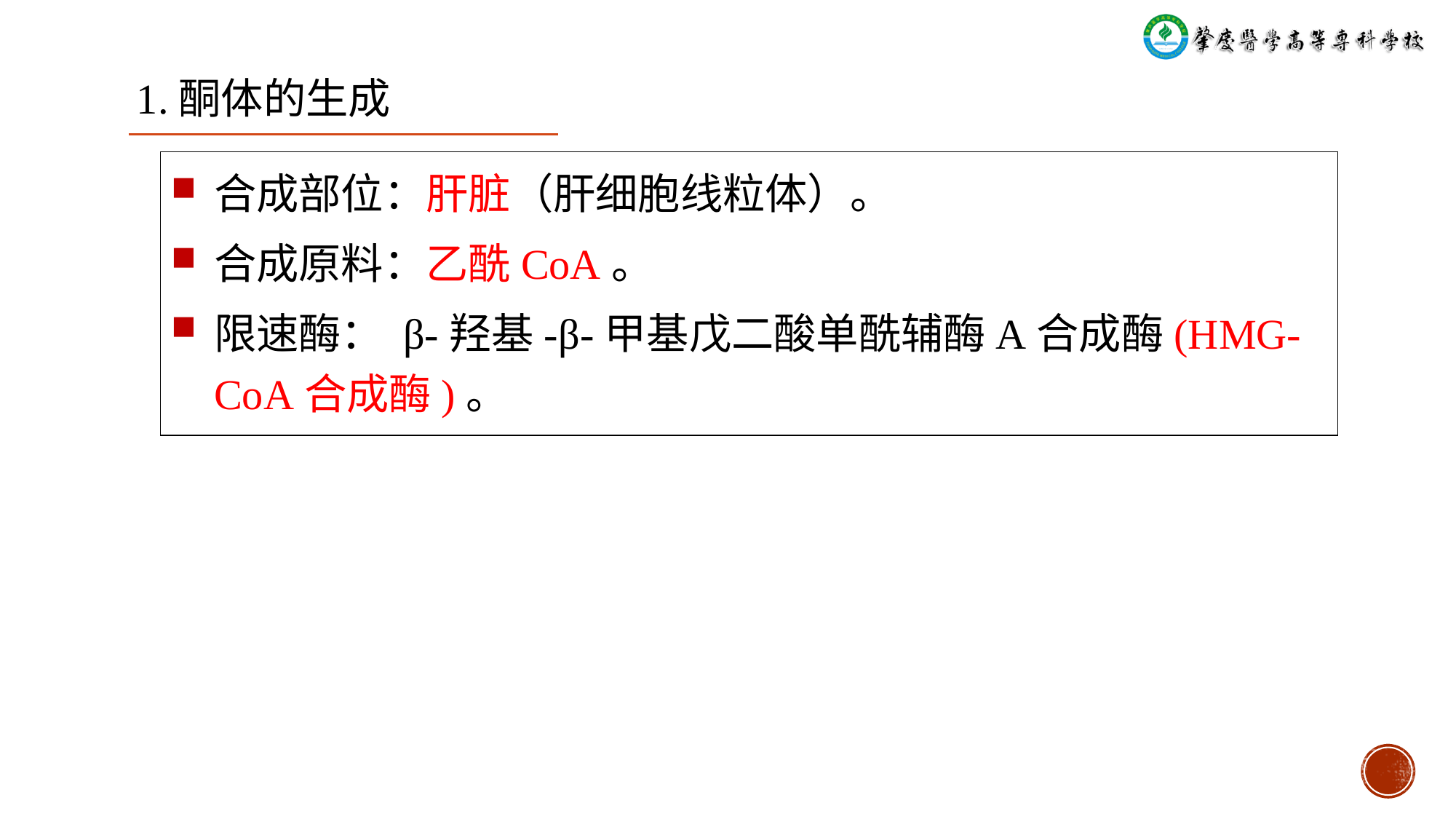

1.酮体的生成
合成部位：肝脏（肝细胞线粒体）。
合成原料：乙酰CoA。
限速酶： β-羟基-β-甲基戊二酸单酰辅酶A合成酶(HMG-CoA合成酶)。